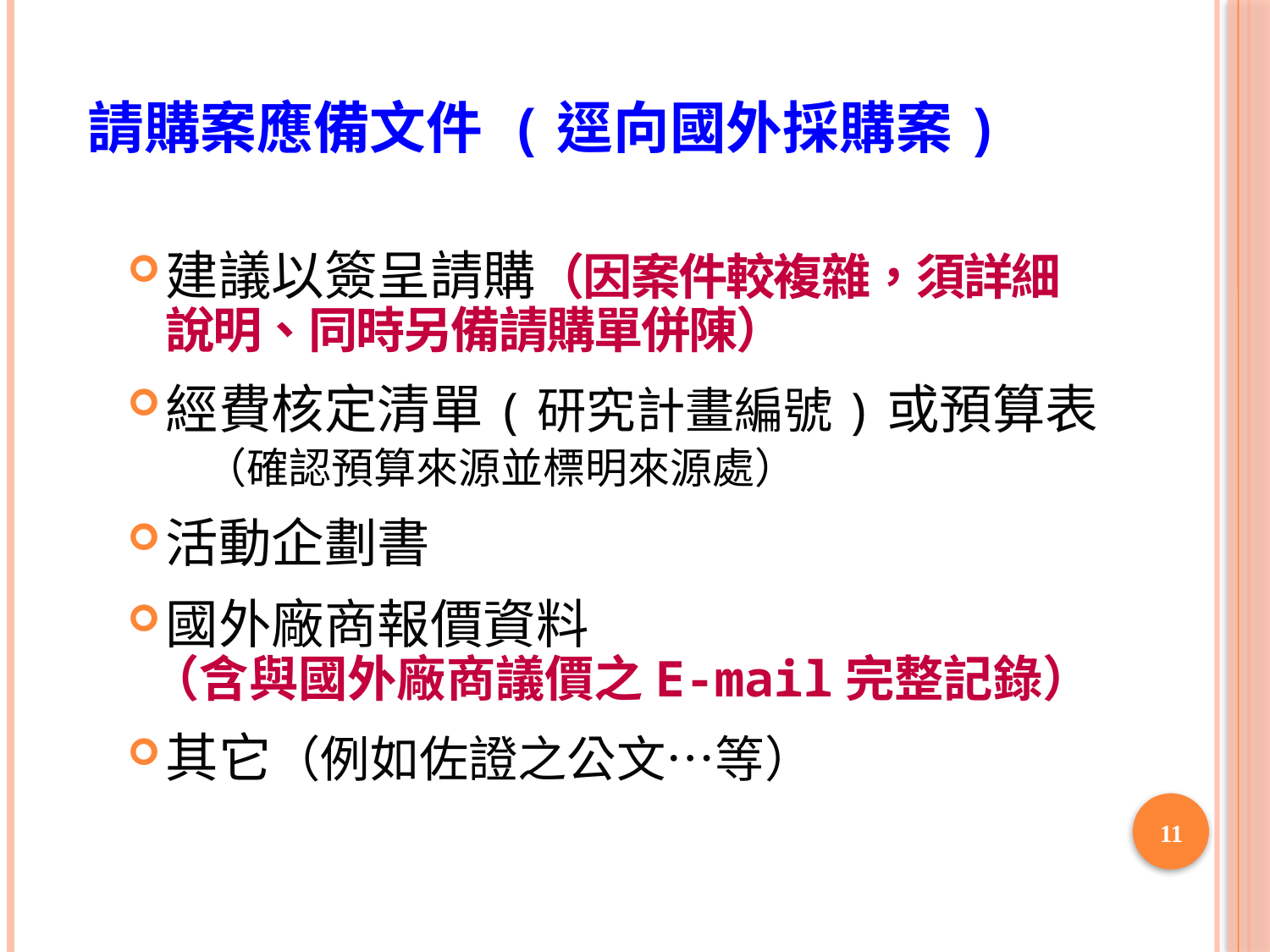

# 請購案應備文件 (逕向國外採購案)
建議以簽呈請購（因案件較複雜，須詳細說明、同時另備請購單併陳）
經費核定清單(研究計畫編號)或預算表
       （確認預算來源並標明來源處）
活動企劃書
國外廠商報價資料
 （含與國外廠商議價之E-mail完整記錄）
其它（例如佐證之公文…等）

11